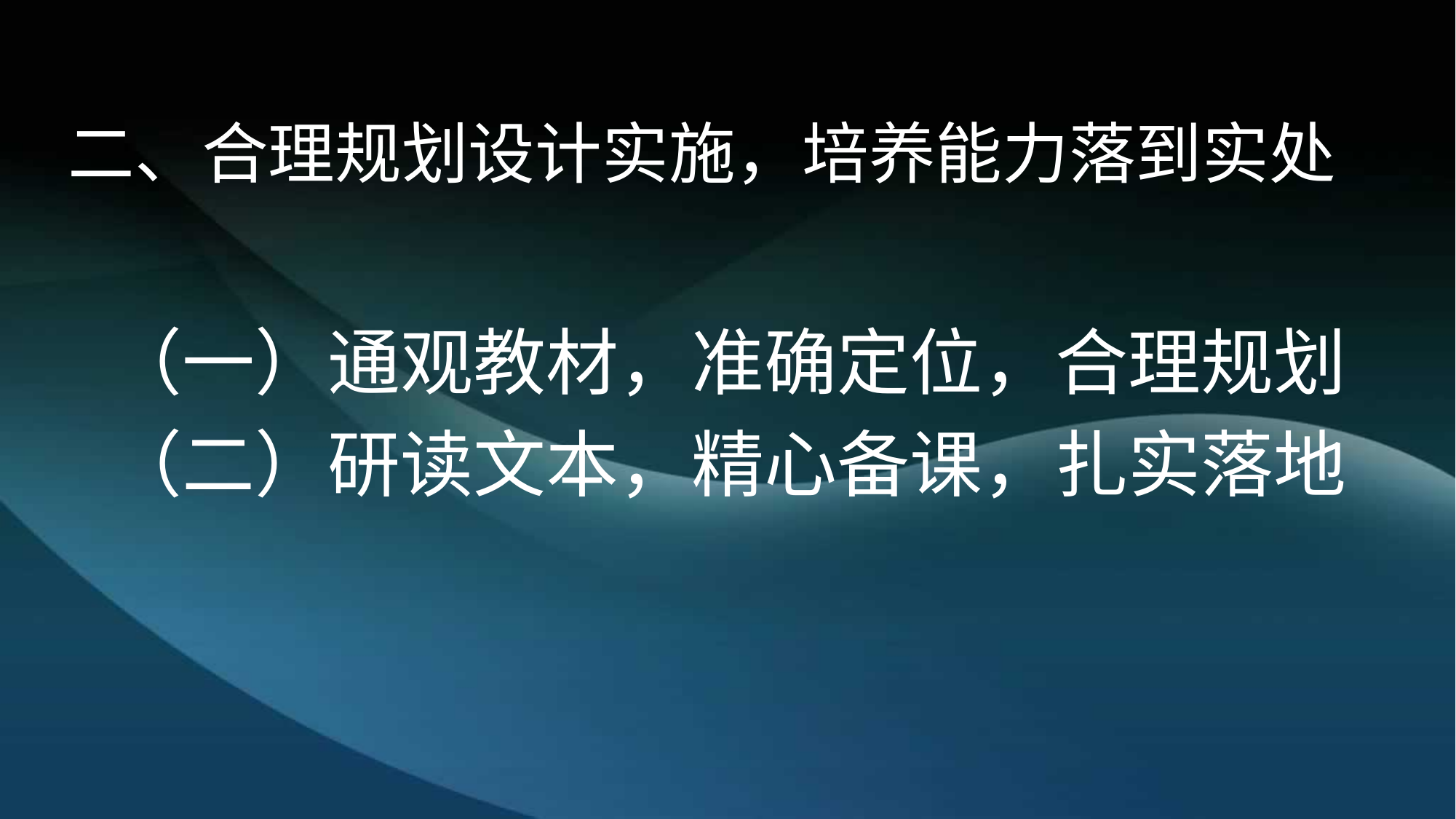

# 二、合理规划设计实施，培养能力落到实处
（一）通观教材，准确定位，合理规划
（二）研读文本，精心备课，扎实落地